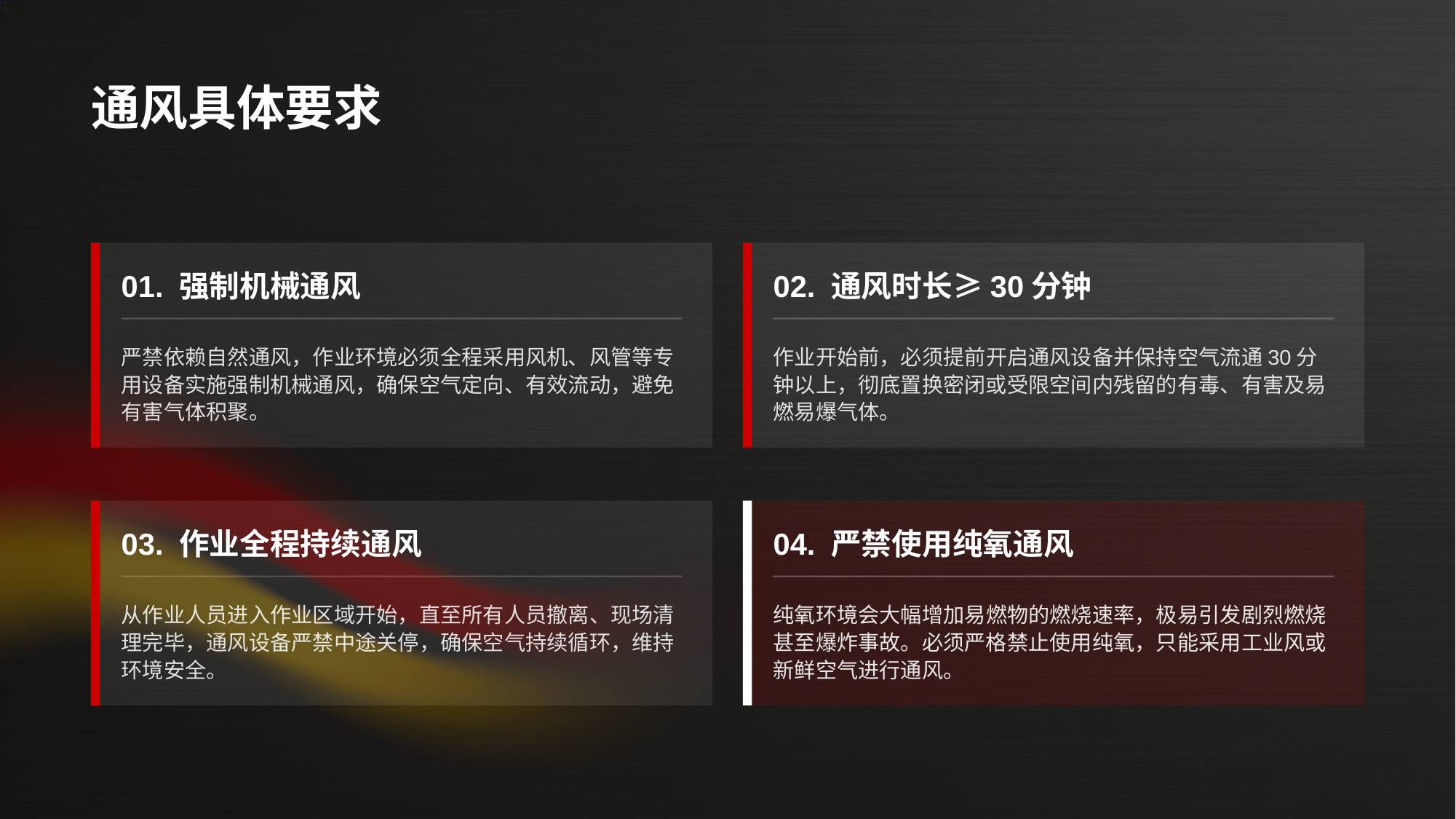

通风具体要求

01. 强制机械通风
02. 通风时长≥30分钟
严禁依赖自然通风，作业环境必须全程采用风机、风管等专用设备实施强制机械通风，确保空气定向、有效流动，避免有害气体积聚。
作业开始前，必须提前开启通风设备并保持空气流通30分钟以上，彻底置换密闭或受限空间内残留的有毒、有害及易燃易爆气体。

03. 作业全程持续通风
04. 严禁使用纯氧通风
从作业人员进入作业区域开始，直至所有人员撤离、现场清理完毕，通风设备严禁中途关停，确保空气持续循环，维持环境安全。
纯氧环境会大幅增加易燃物的燃烧速率，极易引发剧烈燃烧甚至爆炸事故。必须严格禁止使用纯氧，只能采用工业风或新鲜空气进行通风。